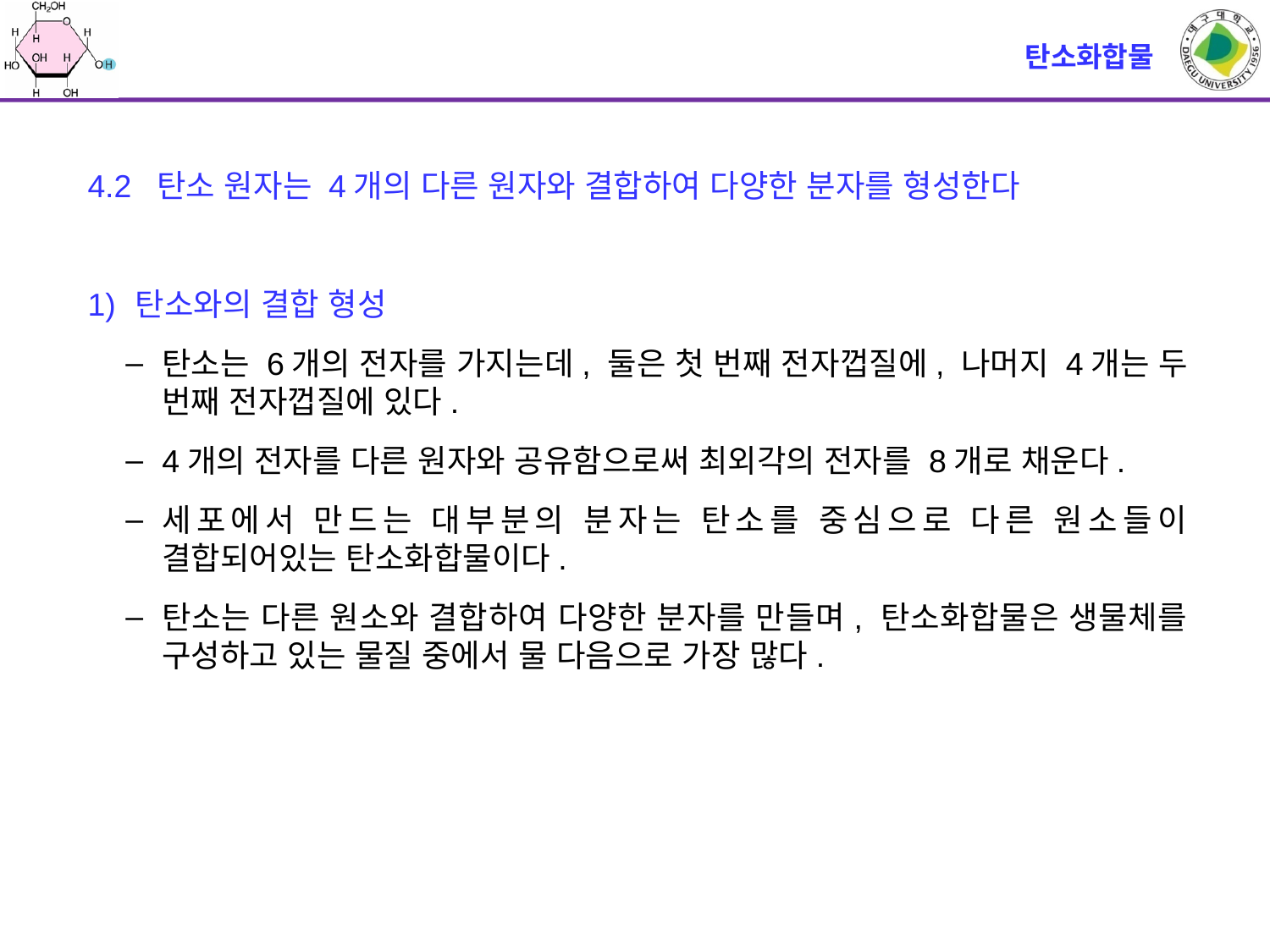

# 탄소화합물
4.2  탄소 원자는 4개의 다른 원자와 결합하여 다양한 분자를 형성한다

탄소와의 결합 형성
탄소는 6개의 전자를 가지는데, 둘은 첫 번째 전자껍질에, 나머지 4개는 두 번째 전자껍질에 있다.
4개의 전자를 다른 원자와 공유함으로써 최외각의 전자를 8개로 채운다.
세포에서 만드는 대부분의 분자는 탄소를 중심으로 다른 원소들이 결합되어있는 탄소화합물이다.
탄소는 다른 원소와 결합하여 다양한 분자를 만들며, 탄소화합물은 생물체를 구성하고 있는 물질 중에서 물 다음으로 가장 많다.